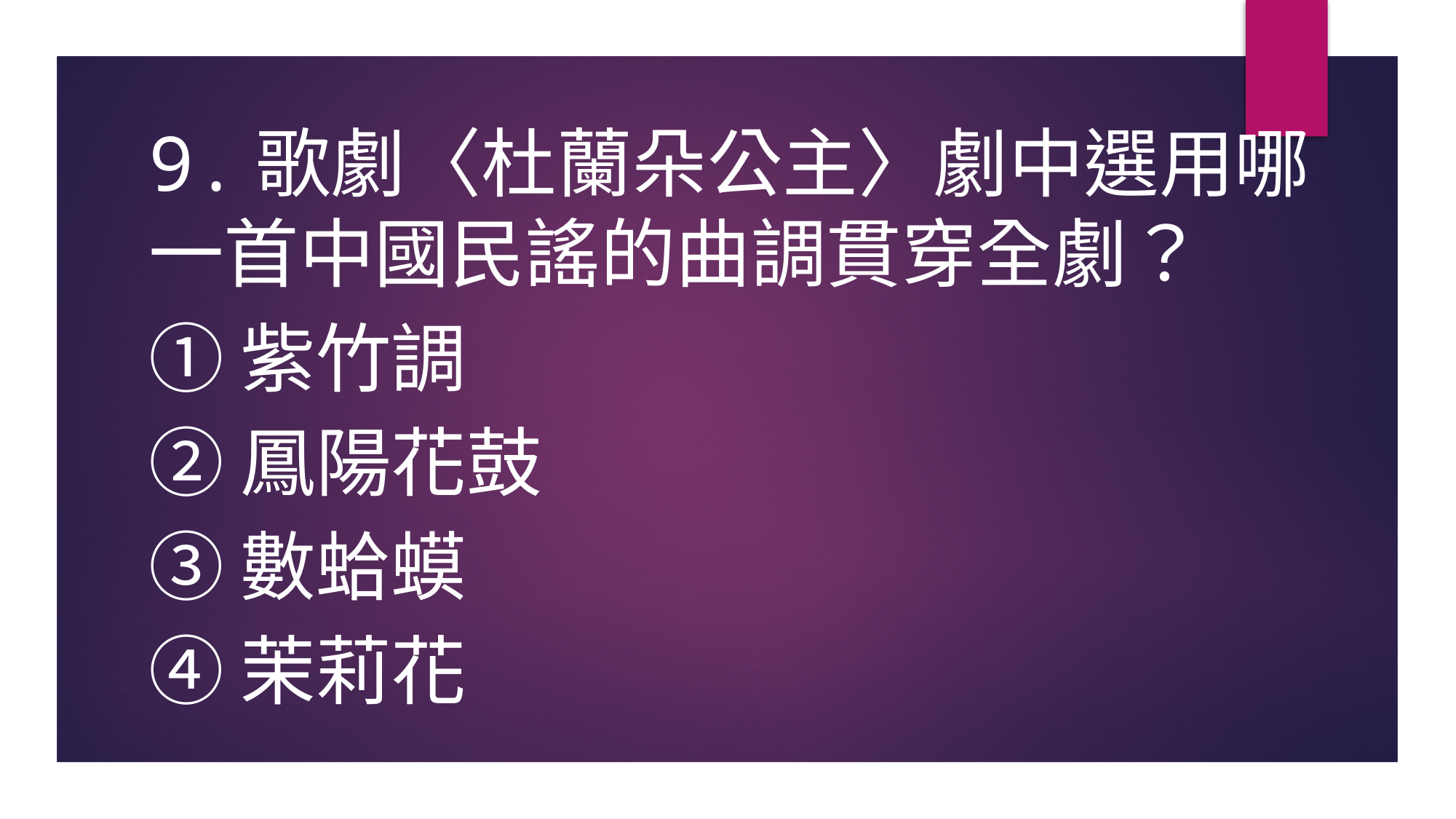

9.歌劇〈杜蘭朵公主〉劇中選用哪一首中國民謠的曲調貫穿全劇？
①紫竹調
②鳳陽花鼓
③數蛤蟆
④茉莉花